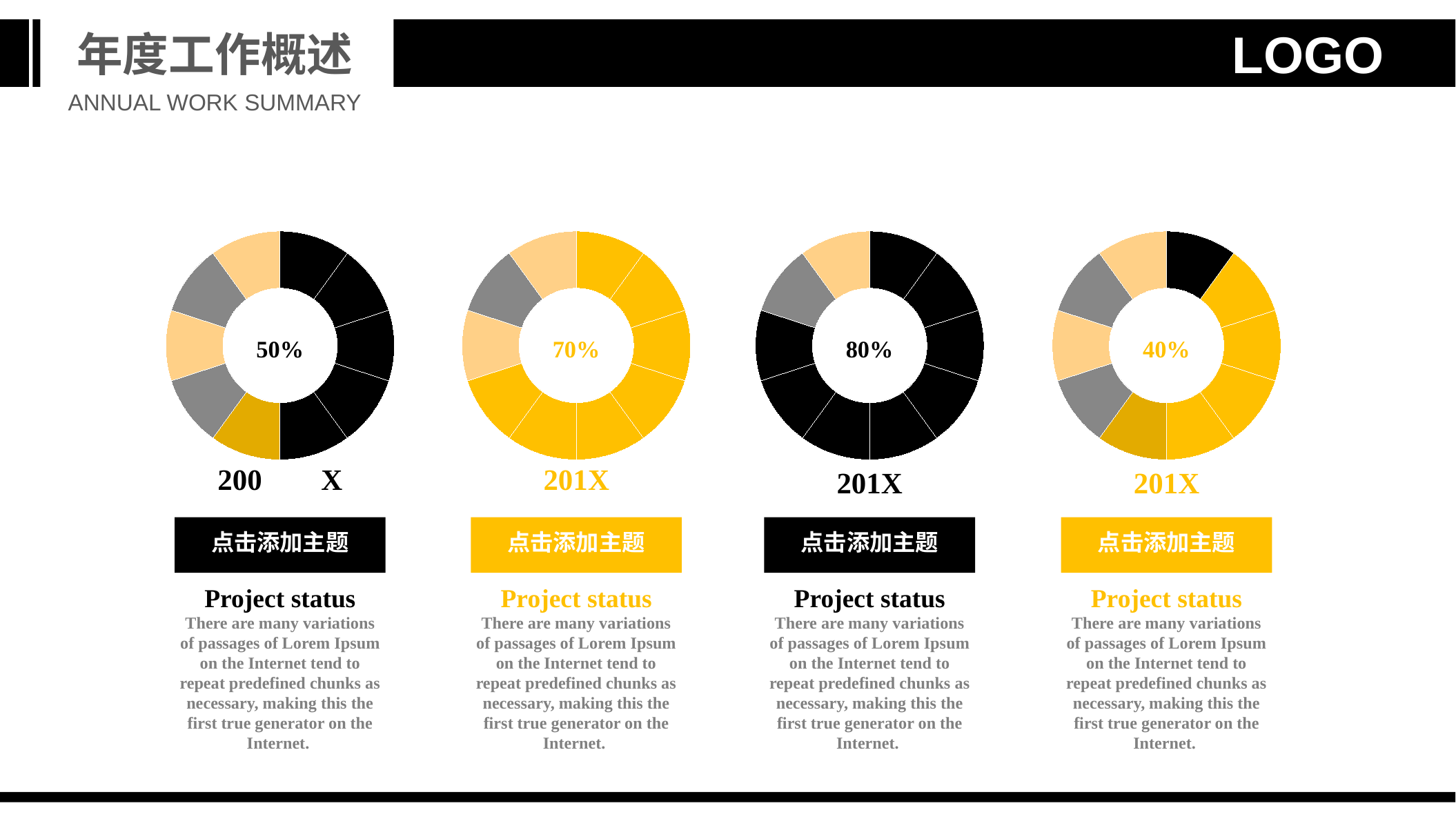

年度工作概述
LOGO
ANNUAL WORK SUMMARY

### Chart

| Category | Sales |
|---|---|
| 1st Qtr | 10.0 |
| 2nd Qtr | 10.0 |
| 1st Qtr | 10.0 |
| 1st Qtr | 10.0 |
| 1st Qtr | 10.0 |
| 1st Qtr | 10.0 |
| 1st Qtr | 10.0 |
| 1st Qtr | 10.0 |
| 1st Qtr | 10.0 |
| 1st Qtr | 10.0 |

### Chart

| Category | Sales |
|---|---|
| 1st Qtr | 10.0 |
| 2nd Qtr | 10.0 |
| 1st Qtr | 10.0 |
| 1st Qtr | 10.0 |
| 1st Qtr | 10.0 |
| 1st Qtr | 10.0 |
| 1st Qtr | 10.0 |
| 1st Qtr | 10.0 |
| 1st Qtr | 10.0 |
| 1st Qtr | 10.0 |

### Chart

| Category | Sales |
|---|---|
| 1st Qtr | 10.0 |
| 2nd Qtr | 10.0 |
| 1st Qtr | 10.0 |
| 1st Qtr | 10.0 |
| 1st Qtr | 10.0 |
| 1st Qtr | 10.0 |
| 1st Qtr | 10.0 |
| 1st Qtr | 10.0 |
| 1st Qtr | 10.0 |
| 1st Qtr | 10.0 |

### Chart

| Category | Sales |
|---|---|
| 1st Qtr | 10.0 |
| 2nd Qtr | 10.0 |
| 1st Qtr | 10.0 |
| 1st Qtr | 10.0 |
| 1st Qtr | 10.0 |
| 1st Qtr | 10.0 |
| 1st Qtr | 10.0 |
| 1st Qtr | 10.0 |
| 1st Qtr | 10.0 |
| 1st Qtr | 10.0 |
50%
70%
80%
40%
200	X
201X
201X
201X

点击添加主题

点击添加主题

点击添加主题

点击添加主题
Project status
There are many variations of passages of Lorem Ipsum on the Internet tend to repeat predefined chunks as necessary, making this the first true generator on the Internet.
Project status
There are many variations of passages of Lorem Ipsum on the Internet tend to repeat predefined chunks as necessary, making this the first true generator on the Internet.
Project status
There are many variations of passages of Lorem Ipsum on the Internet tend to repeat predefined chunks as necessary, making this the first true generator on the Internet.
Project status
There are many variations of passages of Lorem Ipsum on the Internet tend to repeat predefined chunks as necessary, making this the first true generator on the Internet.